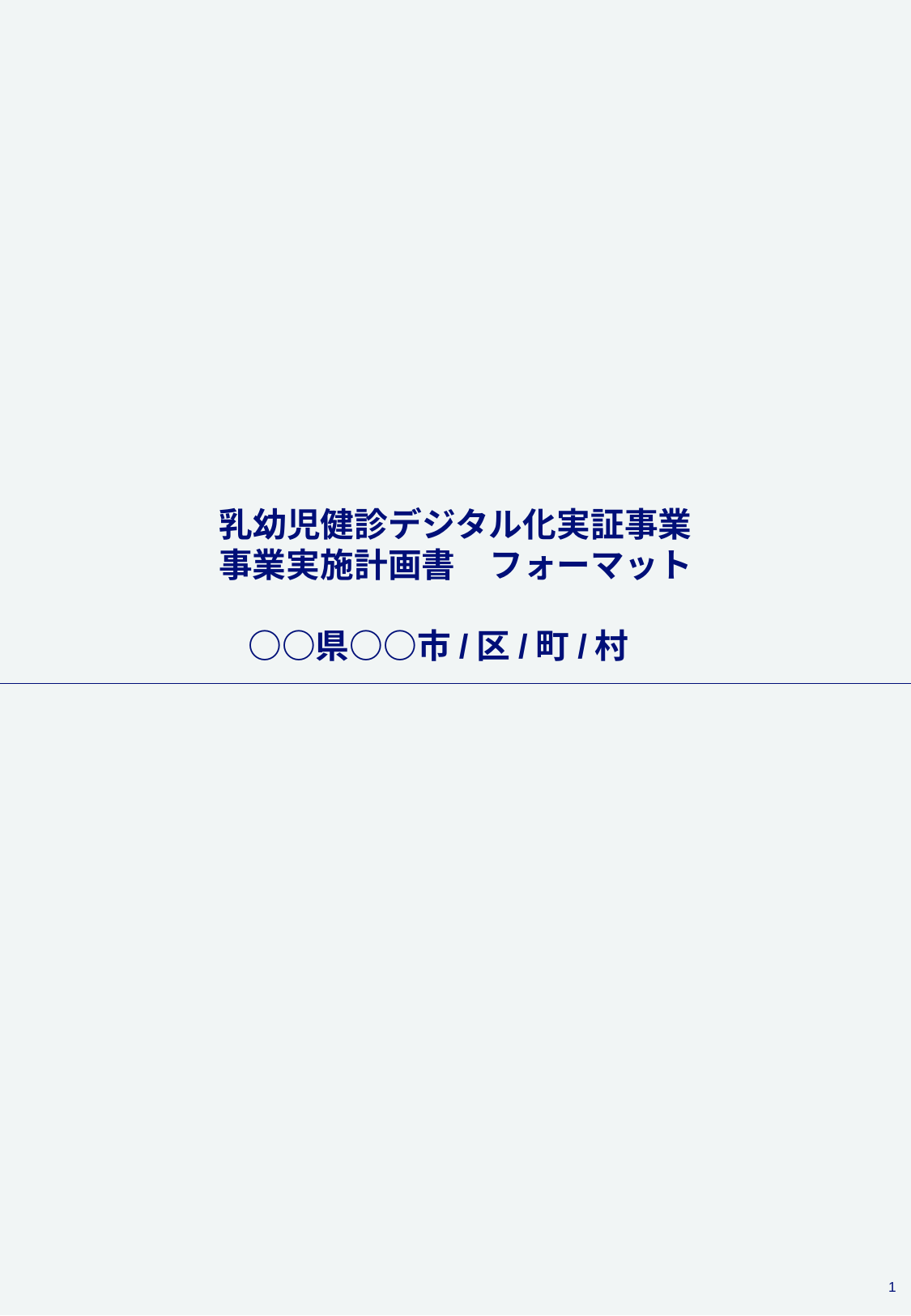

# 乳幼児健診デジタル化実証事業 事業実施計画書　フォーマット ○○県○○市/区/町/村